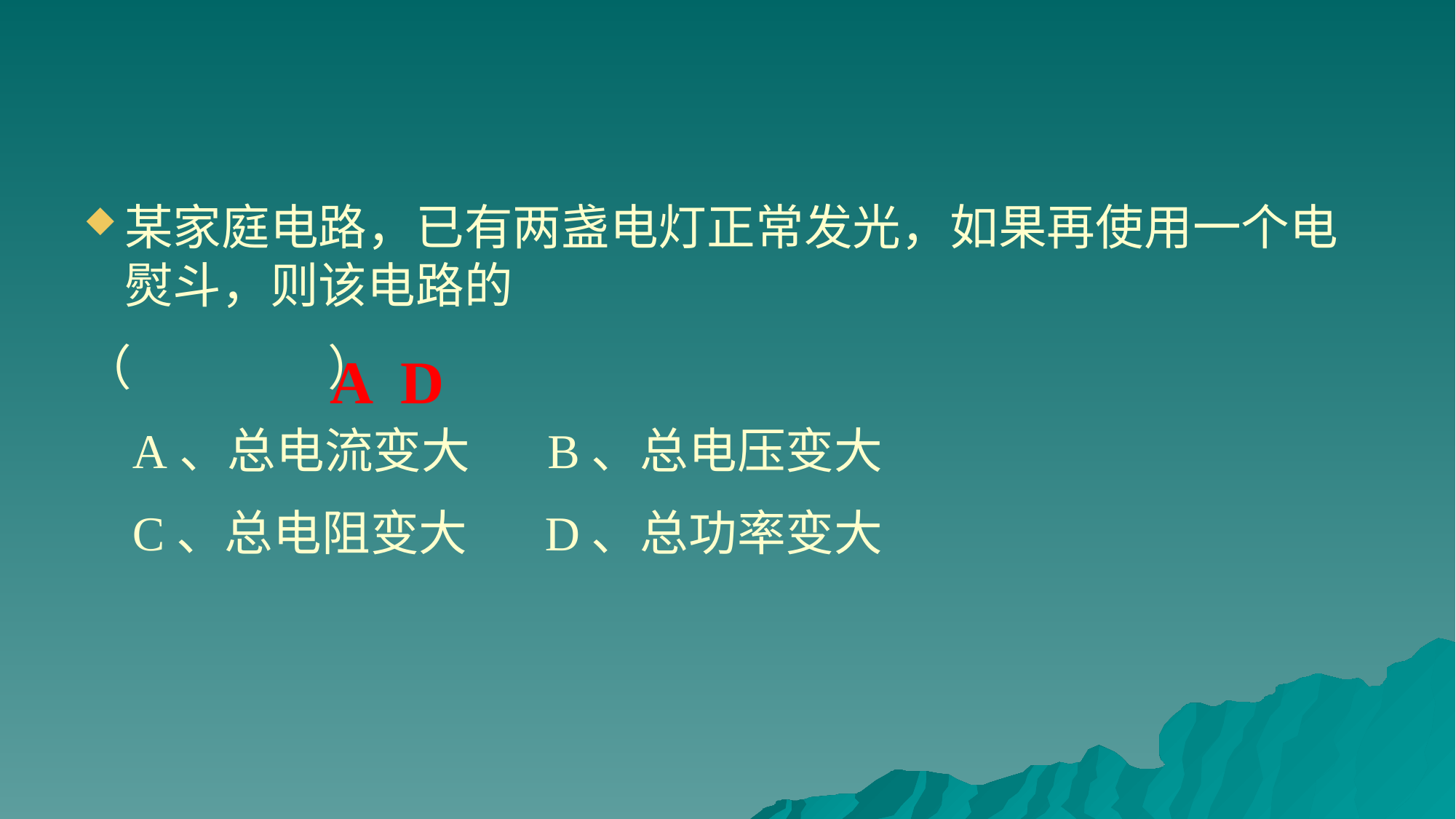

#
某家庭电路，已有两盏电灯正常发光，如果再使用一个电熨斗，则该电路的
（                  ）
    A、总电流变大      B、总电压变大
    C、总电阻变大      D、总功率变大

A  D